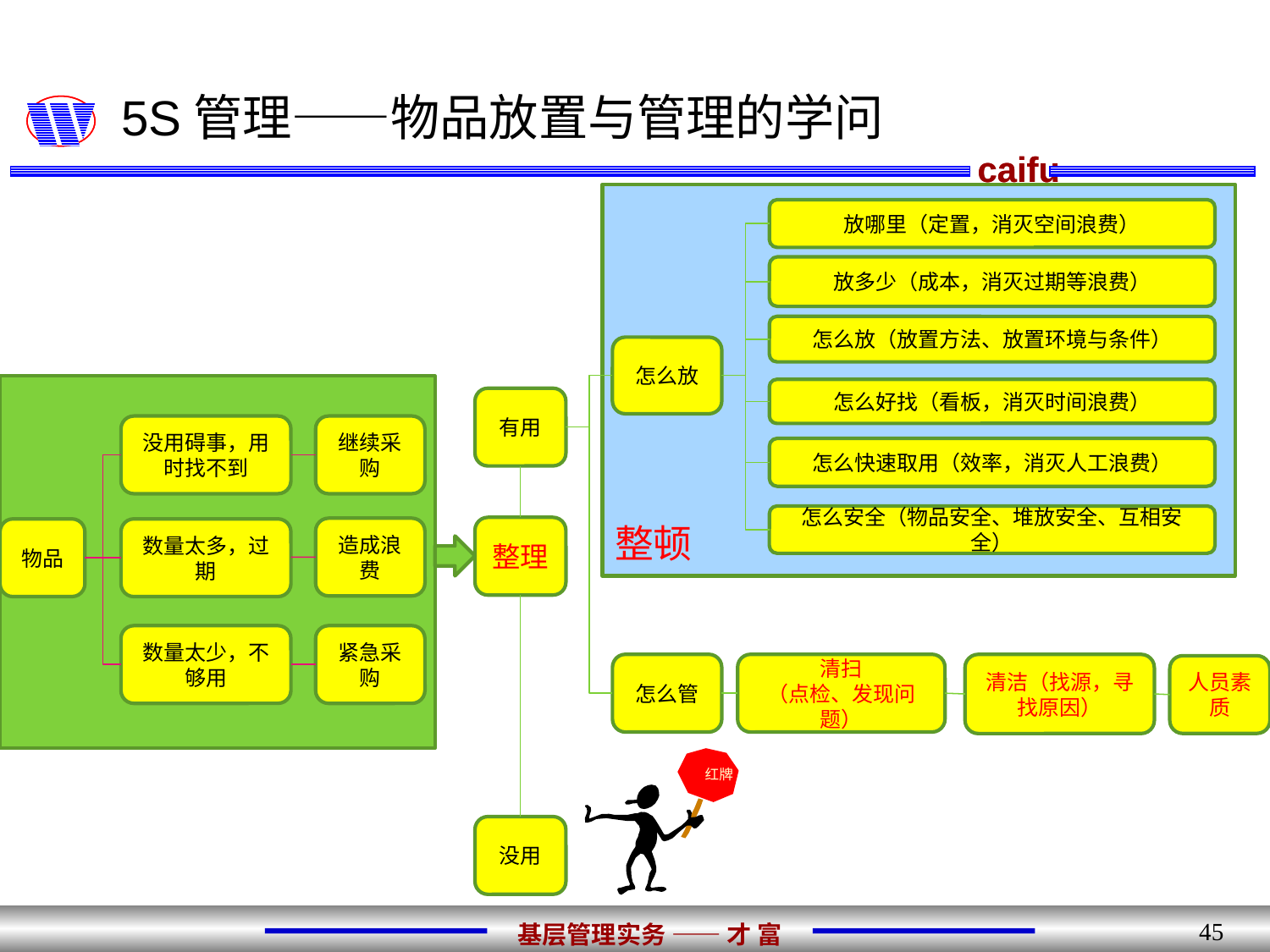

# 5S管理——物品放置与管理的学问

整顿
放哪里（定置，消灭空间浪费）
放多少（成本，消灭过期等浪费）
怎么放（放置方法、放置环境与条件）
怎么放

怎么好找（看板，消灭时间浪费）
有用
没用碍事，用时找不到
继续采购
怎么快速取用（效率，消灭人工浪费）
怎么安全（物品安全、堆放安全、互相安全）
整理

造成浪费
物品
数量太多，过期

红牌
没用
数量太少，不够用
紧急采购
怎么管
清扫
（点检、发现问题）
清洁（找源，寻找原因）
人员素质